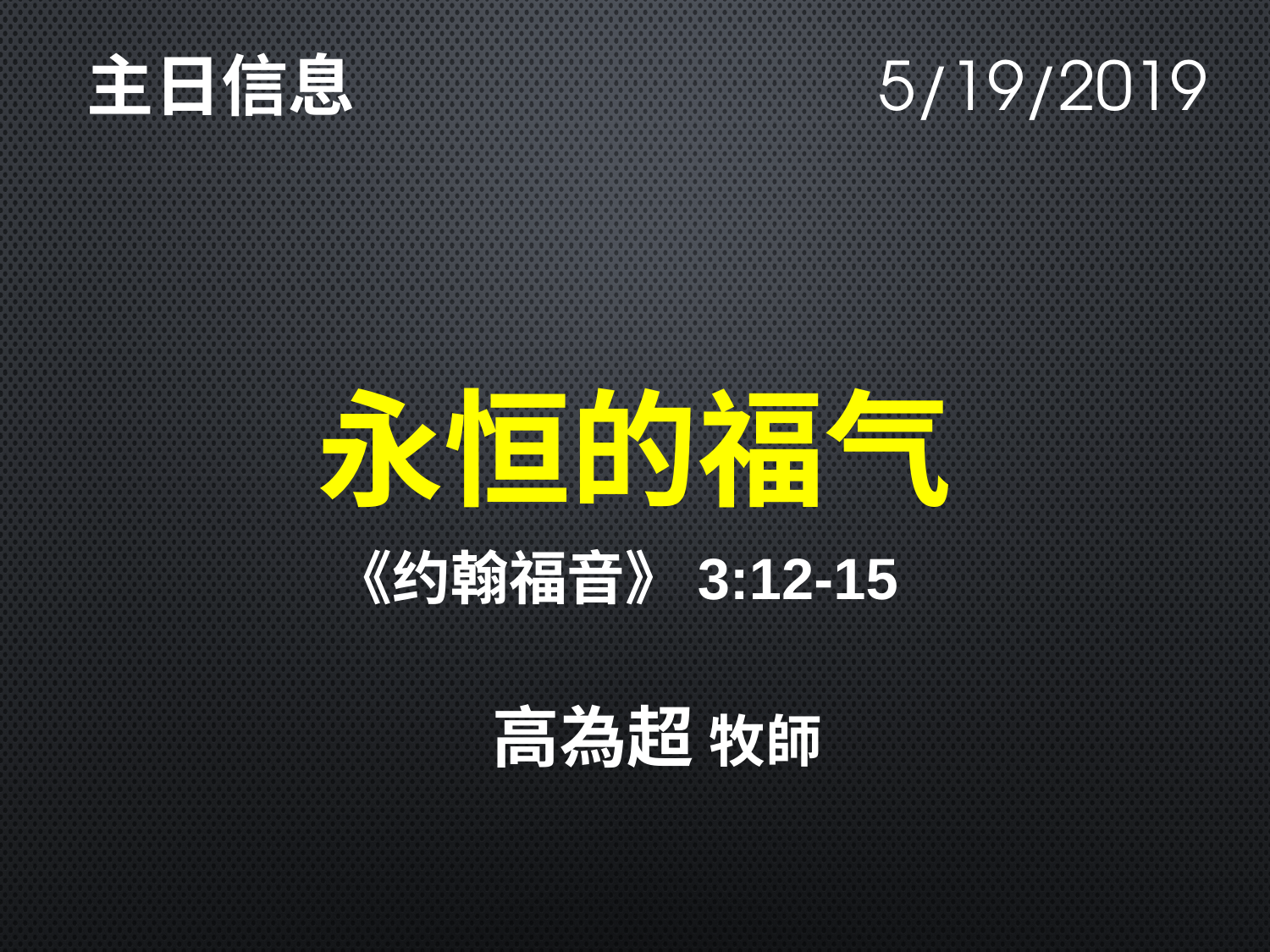

主日信息
5/19/2019
# 永恒的福气
《约翰福音》3:12-15

高為超 牧師